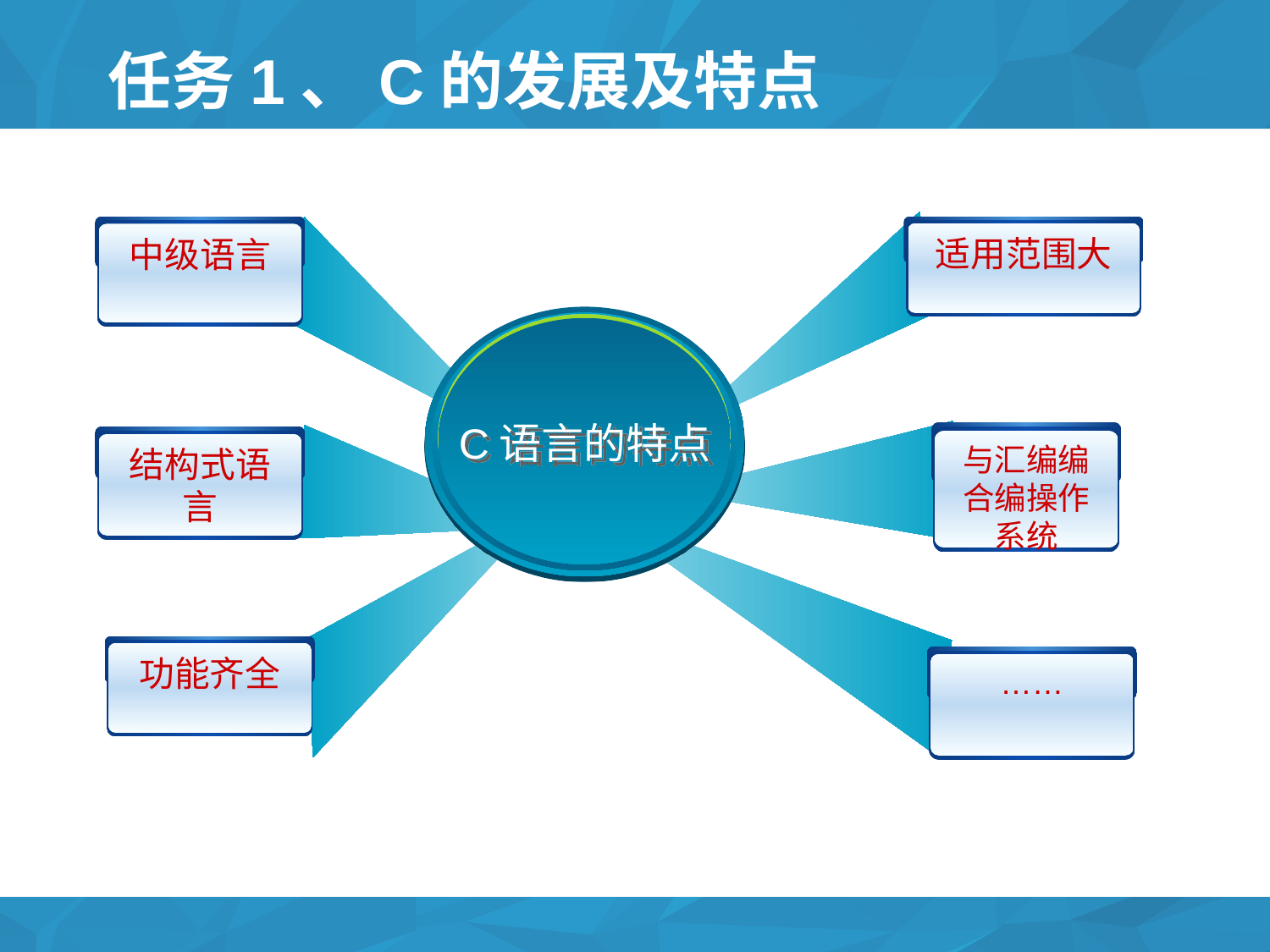

任务1、C的发展及特点

中级语言

适用范围大

C语言的特点

与汇编编合编操作系统

结构式语言

功能齐全

……